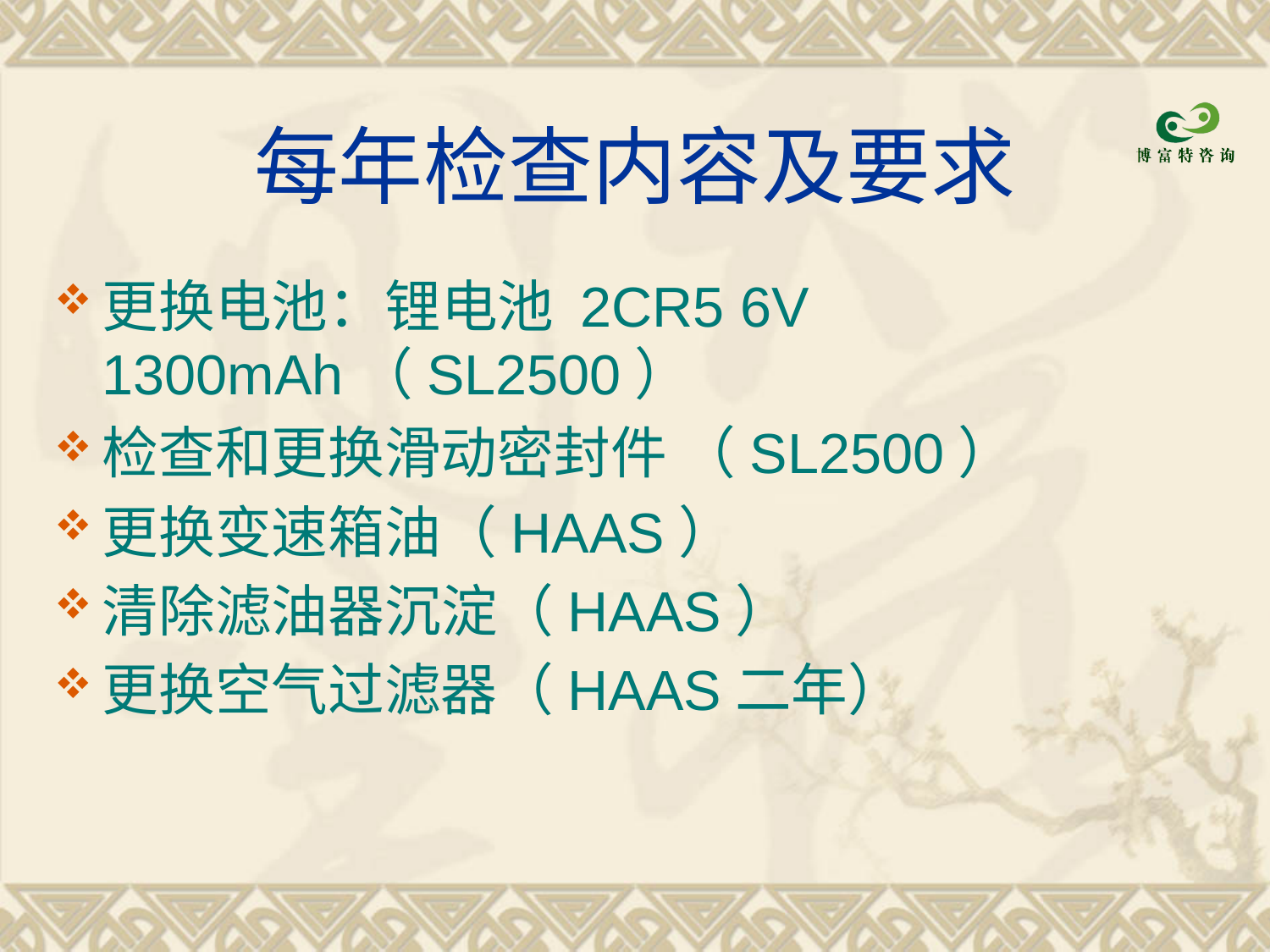

# 每年检查内容及要求
更换电池：锂电池 2CR5 6V 1300mAh（SL2500）
检查和更换滑动密封件 （SL2500）
更换变速箱油（HAAS）
清除滤油器沉淀（HAAS）
更换空气过滤器（HAAS二年）